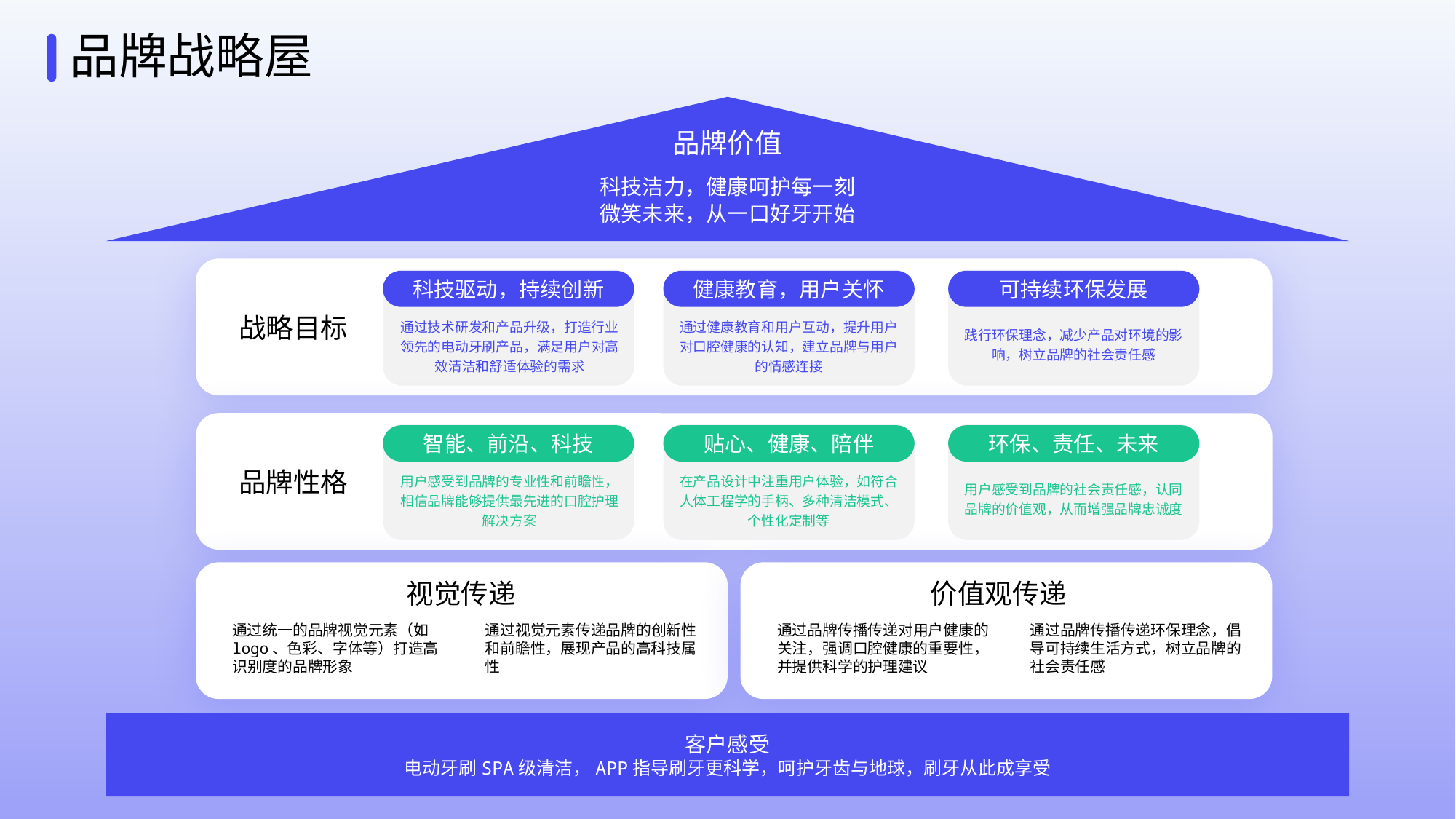

品牌战略屋

品牌价值

科技洁力，健康呵护每一刻
微笑未来，从一口好牙开始

科技驱动，持续创新
健康教育，用户关怀
可持续环保发展
战略目标
通过技术研发和产品升级，打造行业领先的电动牙刷产品，满足用户对高效清洁和舒适体验的需求
通过健康教育和用户互动，提升用户对口腔健康的认知，建立品牌与用户的情感连接
践行环保理念，减少产品对环境的影响，树立品牌的社会责任感

智能、前沿、科技
贴心、健康、陪伴
环保、责任、未来
品牌性格
用户感受到品牌的专业性和前瞻性，相信品牌能够提供最先进的口腔护理解决方案
在产品设计中注重用户体验，如符合人体工程学的手柄、多种清洁模式、个性化定制等
用户感受到品牌的社会责任感，认同品牌的价值观，从而增强品牌忠诚度

视觉传递
价值观传递
通过统一的品牌视觉元素（如logo、色彩、字体等）打造高识别度的品牌形象
通过视觉元素传递品牌的创新性和前瞻性，展现产品的高科技属性
通过品牌传播传递对用户健康的关注，强调口腔健康的重要性，并提供科学的护理建议
通过品牌传播传递环保理念，倡导可持续生活方式，树立品牌的社会责任感
客户感受
电动牙刷SPA级清洁，APP指导刷牙更科学，呵护牙齿与地球，刷牙从此成享受